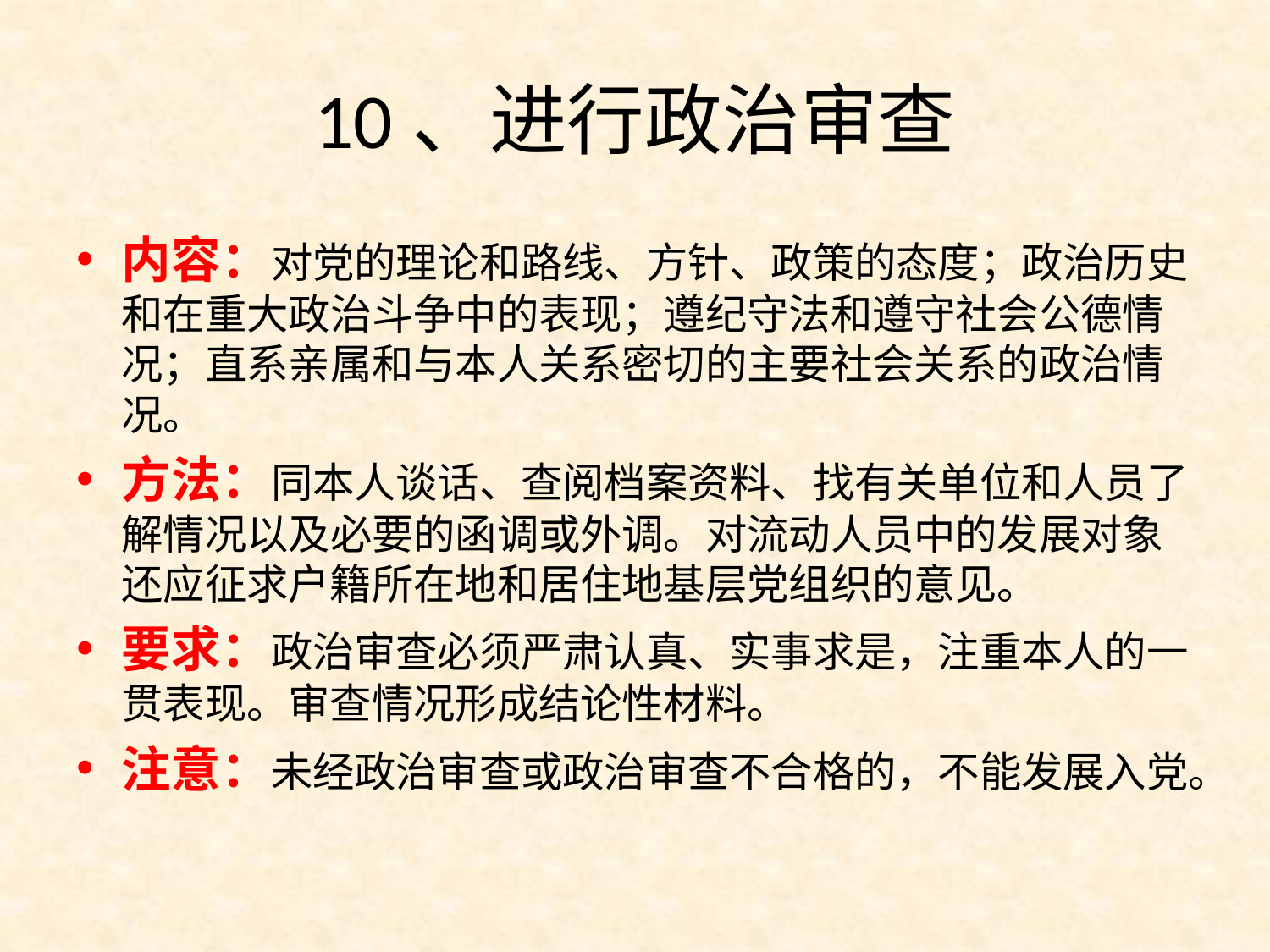

# 10、进行政治审查
内容：对党的理论和路线、方针、政策的态度；政治历史和在重大政治斗争中的表现；遵纪守法和遵守社会公德情况；直系亲属和与本人关系密切的主要社会关系的政治情况。
方法：同本人谈话、查阅档案资料、找有关单位和人员了解情况以及必要的函调或外调。对流动人员中的发展对象还应征求户籍所在地和居住地基层党组织的意见。
要求：政治审查必须严肃认真、实事求是，注重本人的一贯表现。审查情况形成结论性材料。
注意：未经政治审查或政治审查不合格的，不能发展入党。